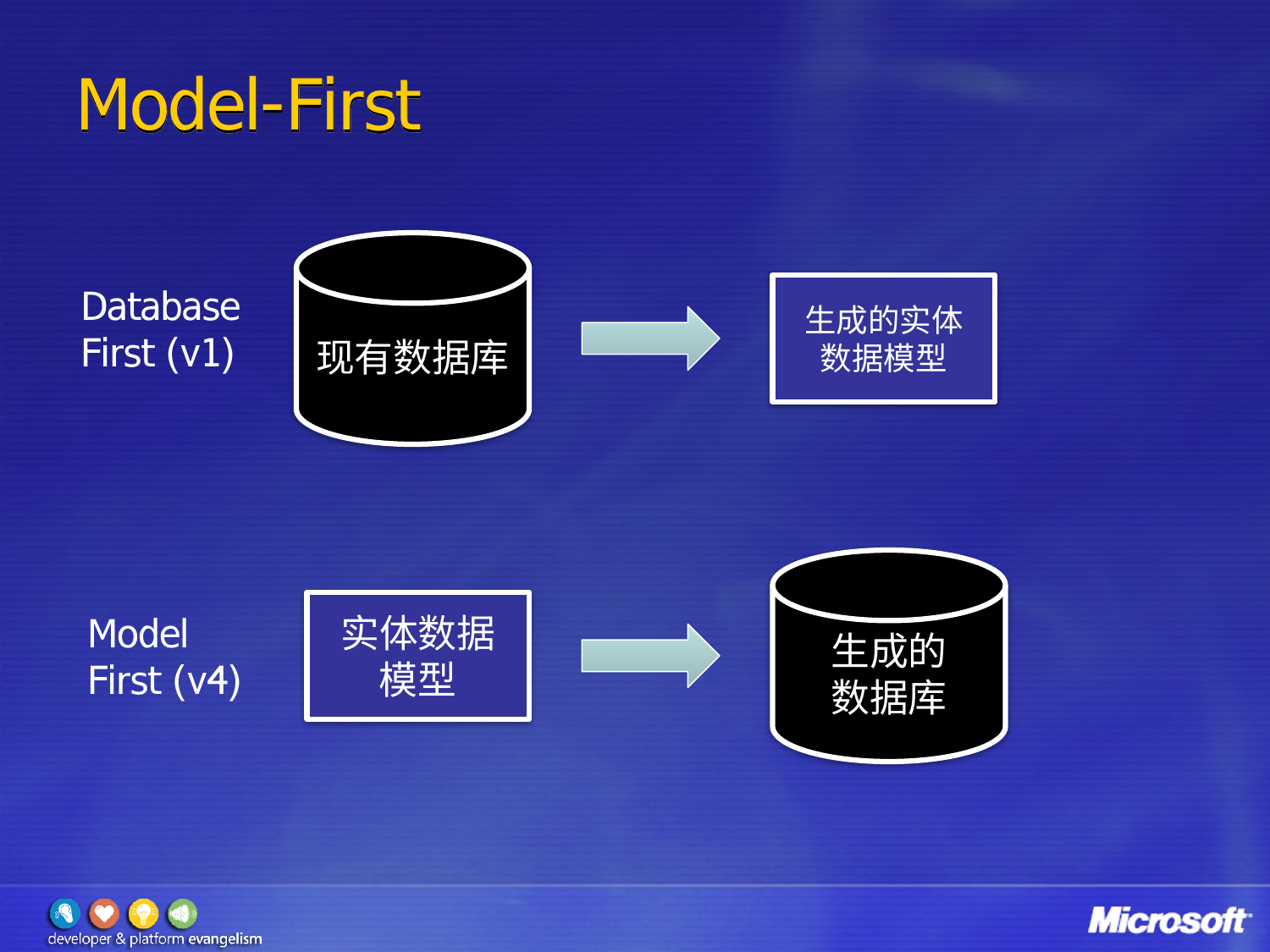

# Model-First
现有数据库
Database
First (v1)
生成的实体
数据模型

生成的
数据库
实体数据
模型
Model
First (v4)